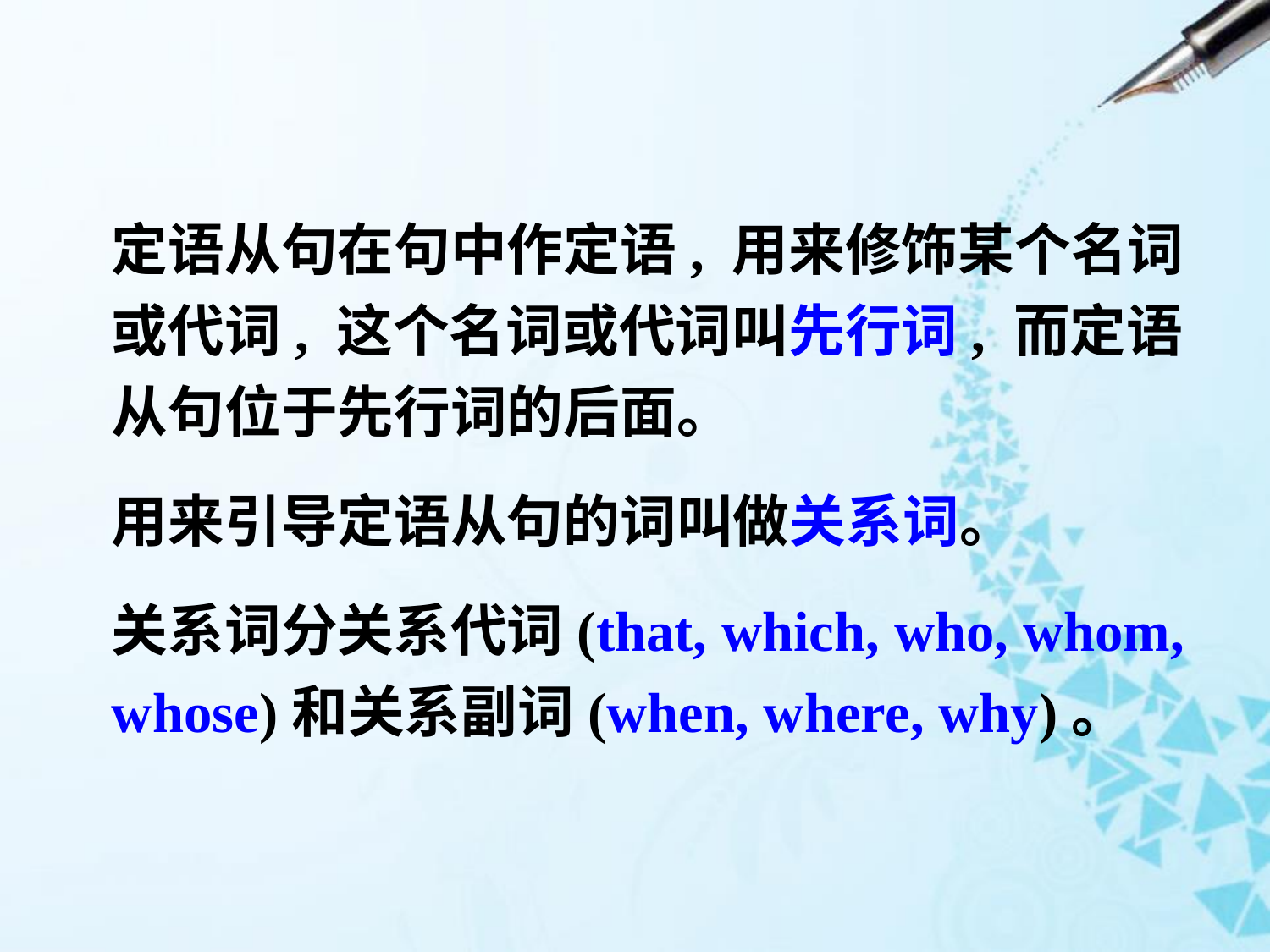

定语从句在句中作定语, 用来修饰某个名词或代词, 这个名词或代词叫先行词, 而定语从句位于先行词的后面。
用来引导定语从句的词叫做关系词。
关系词分关系代词(that, which, who, whom, whose)和关系副词(when, where, why)。